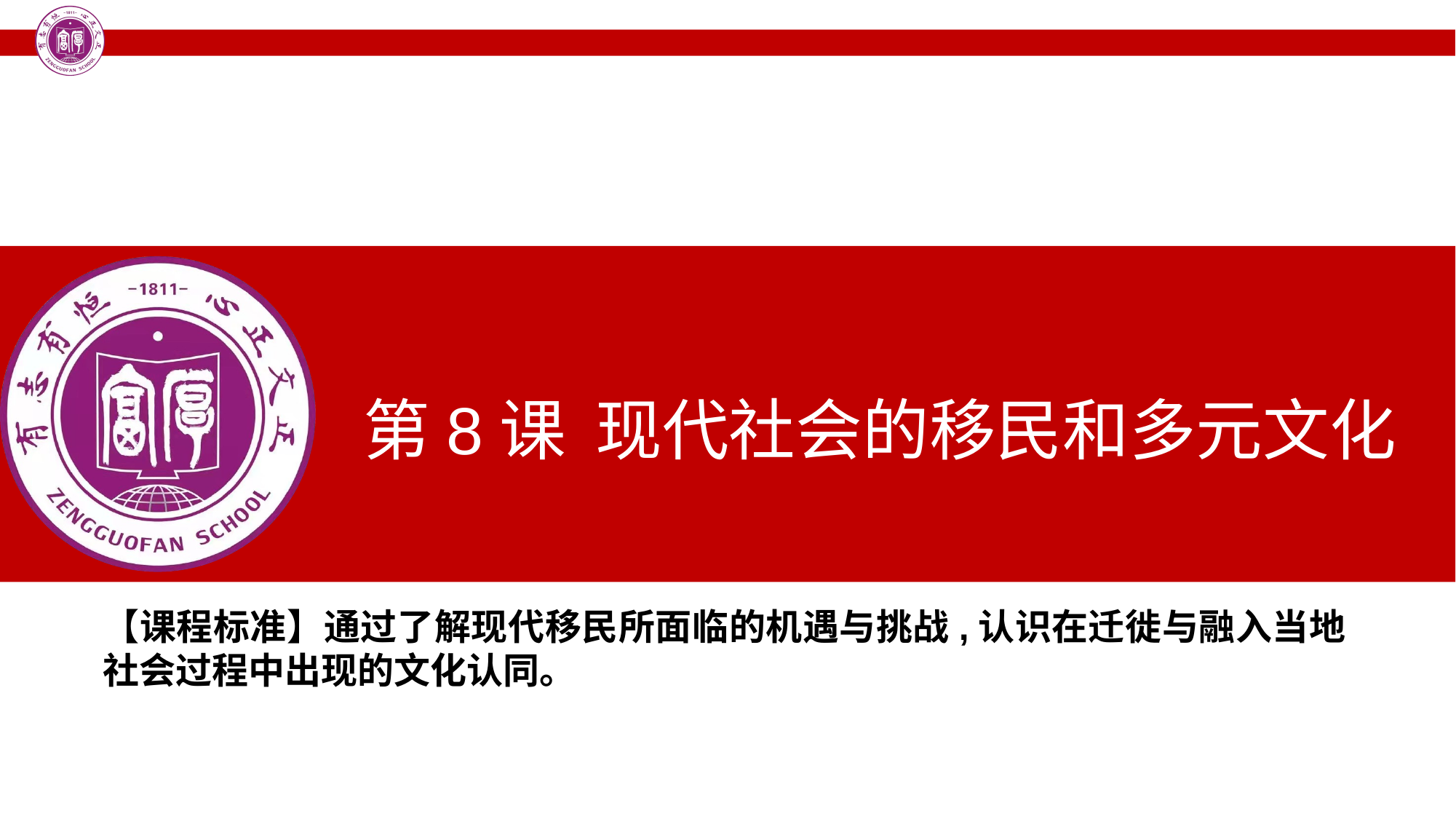

第8课  现代社会的移民和多元文化
【课程标准】通过了解现代移民所面临的机遇与挑战,认识在迁徙与融入当地社会过程中出现的文化认同。